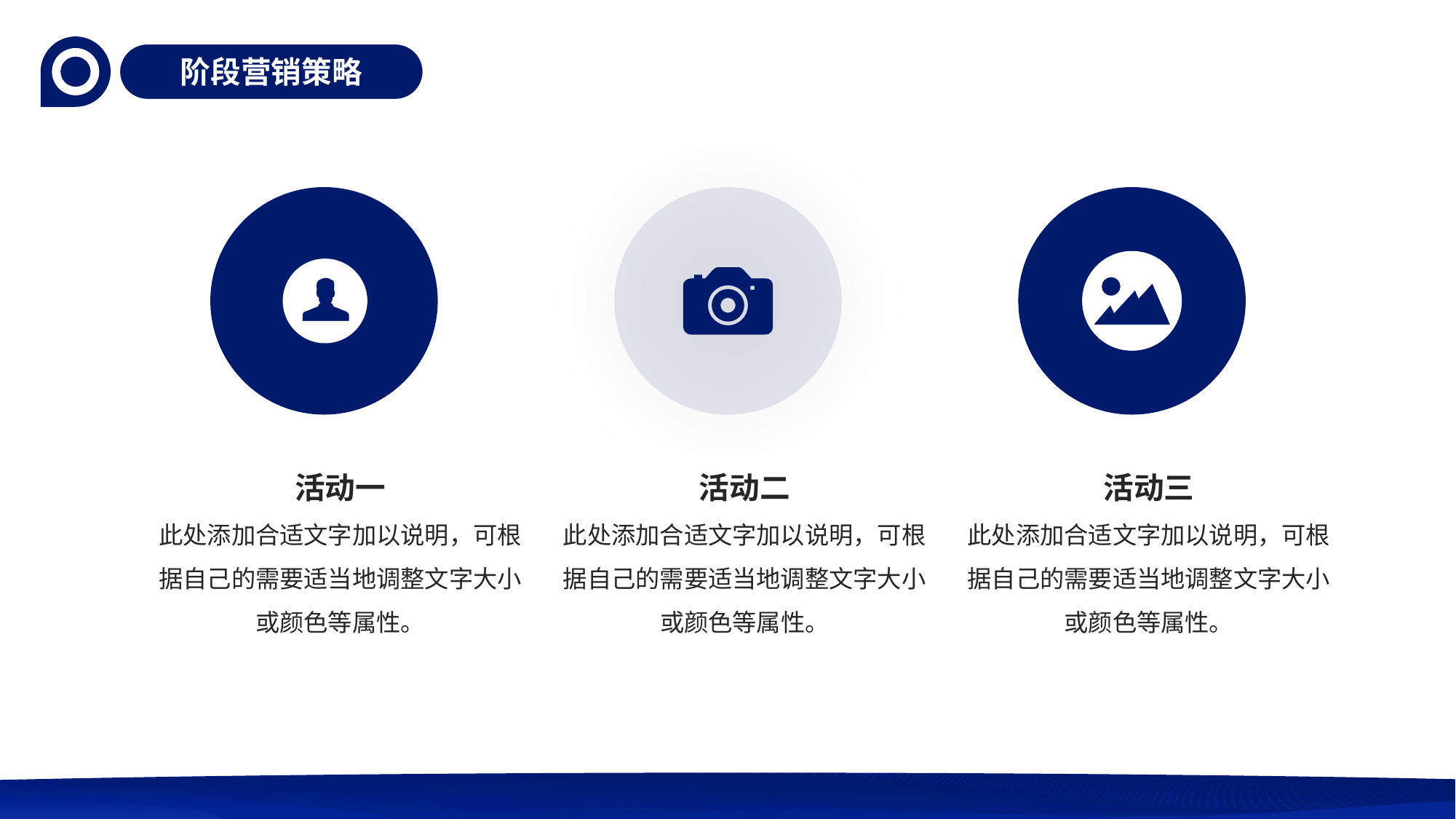

阶段营销策略

活动一
此处添加合适文字加以说明，可根据自己的需要适当地调整文字大小或颜色等属性。
活动二
此处添加合适文字加以说明，可根据自己的需要适当地调整文字大小或颜色等属性。
活动三
此处添加合适文字加以说明，可根据自己的需要适当地调整文字大小或颜色等属性。